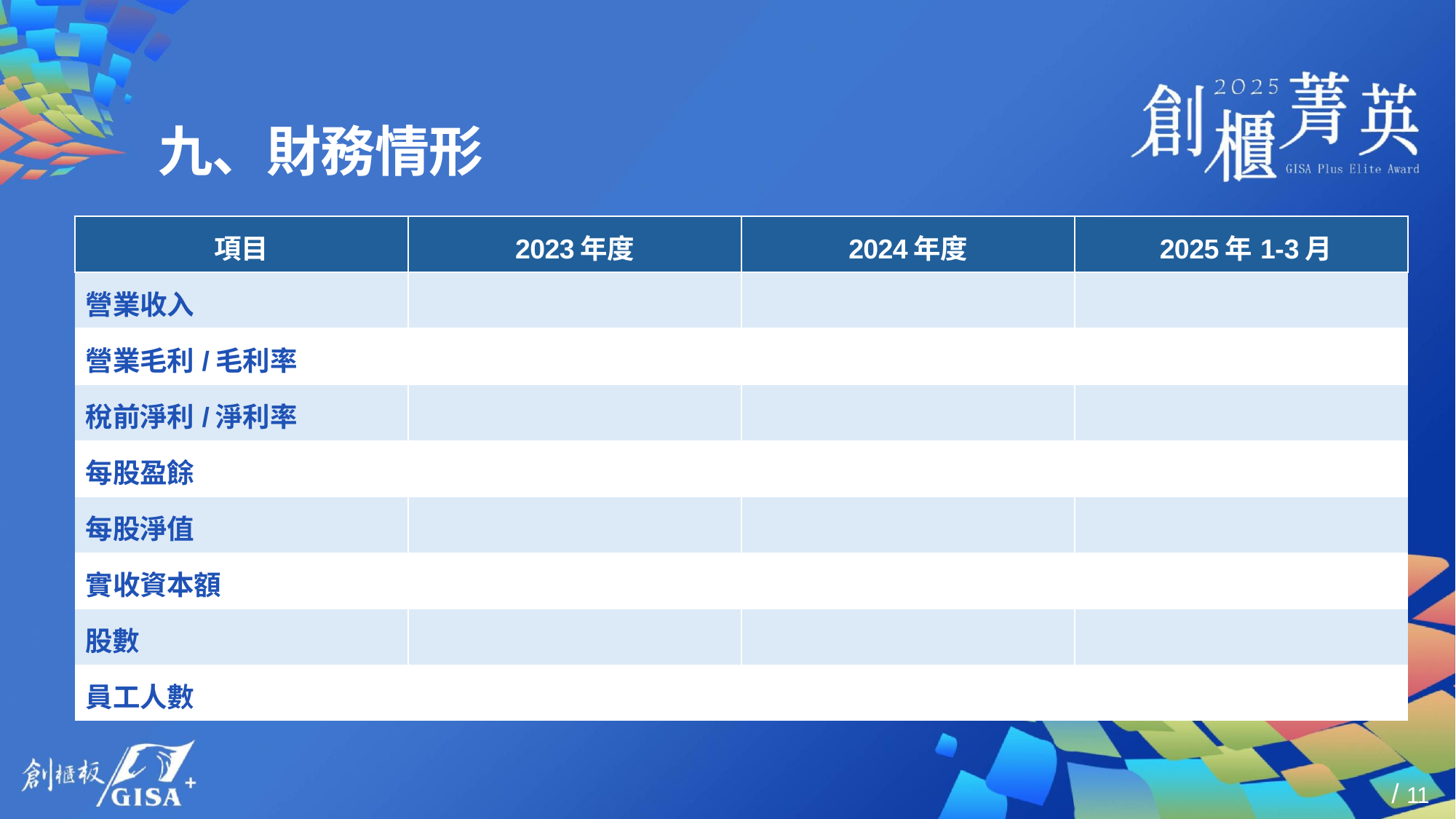

# 九、財務情形
| 項目 | 2023年度 | 2024年度 | 2025年1-3月 |
| --- | --- | --- | --- |
| 營業收入 |  |  |  |
| 營業毛利/毛利率 |  |  |  |
| 稅前淨利/淨利率 |  |  |  |
| 每股盈餘 |  |  |  |
| 每股淨值 |  |  |  |
| 實收資本額 |  |  |  |
| 股數 |  |  |  |
| 員工人數 |  |  |  |
/ 11